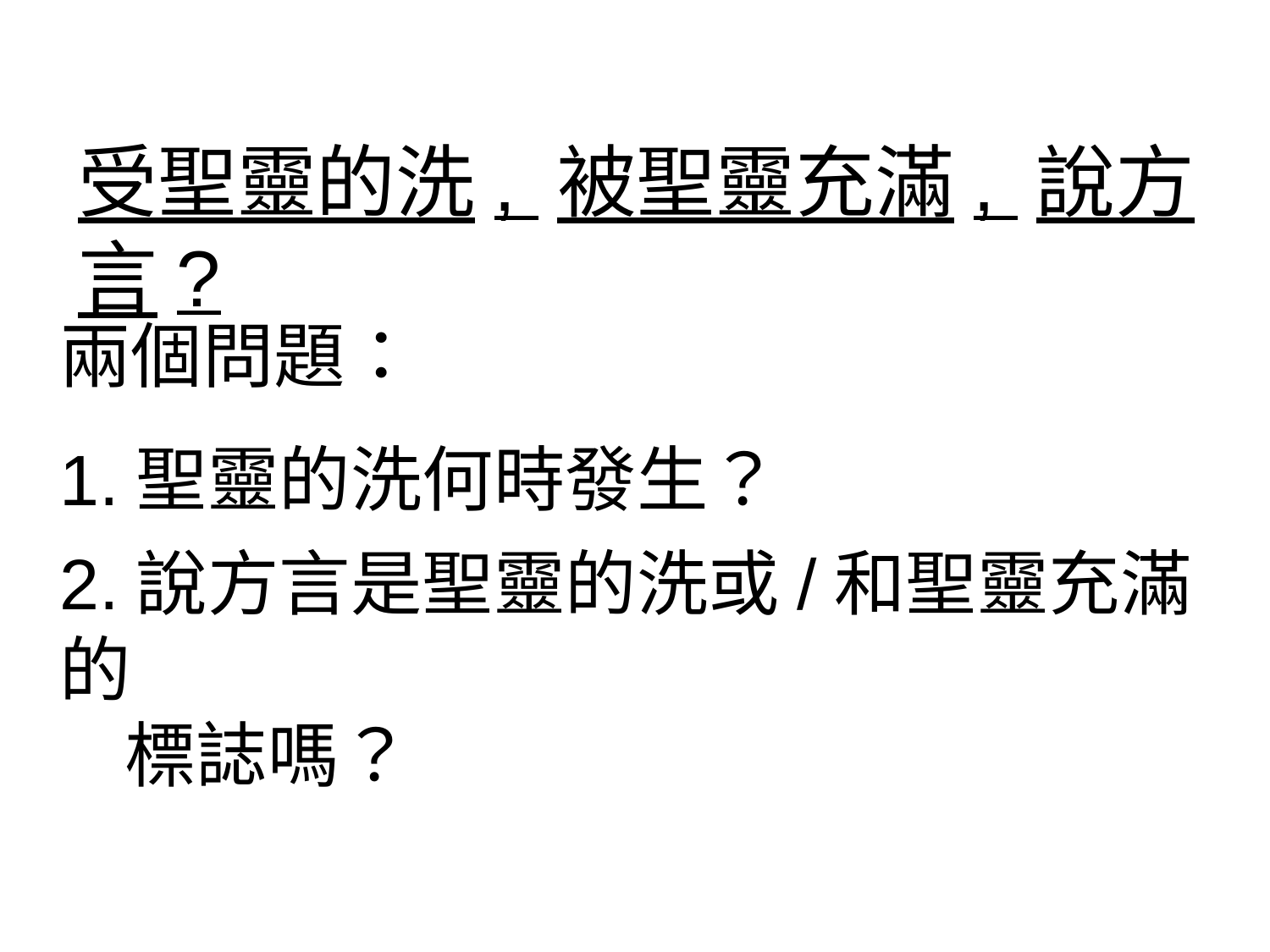

受聖靈的洗, 被聖靈充滿, 說方言?
兩個問題：

1.聖靈的洗何時發生？

2.說方言是聖靈的洗或/和聖靈充滿的
   標誌嗎？